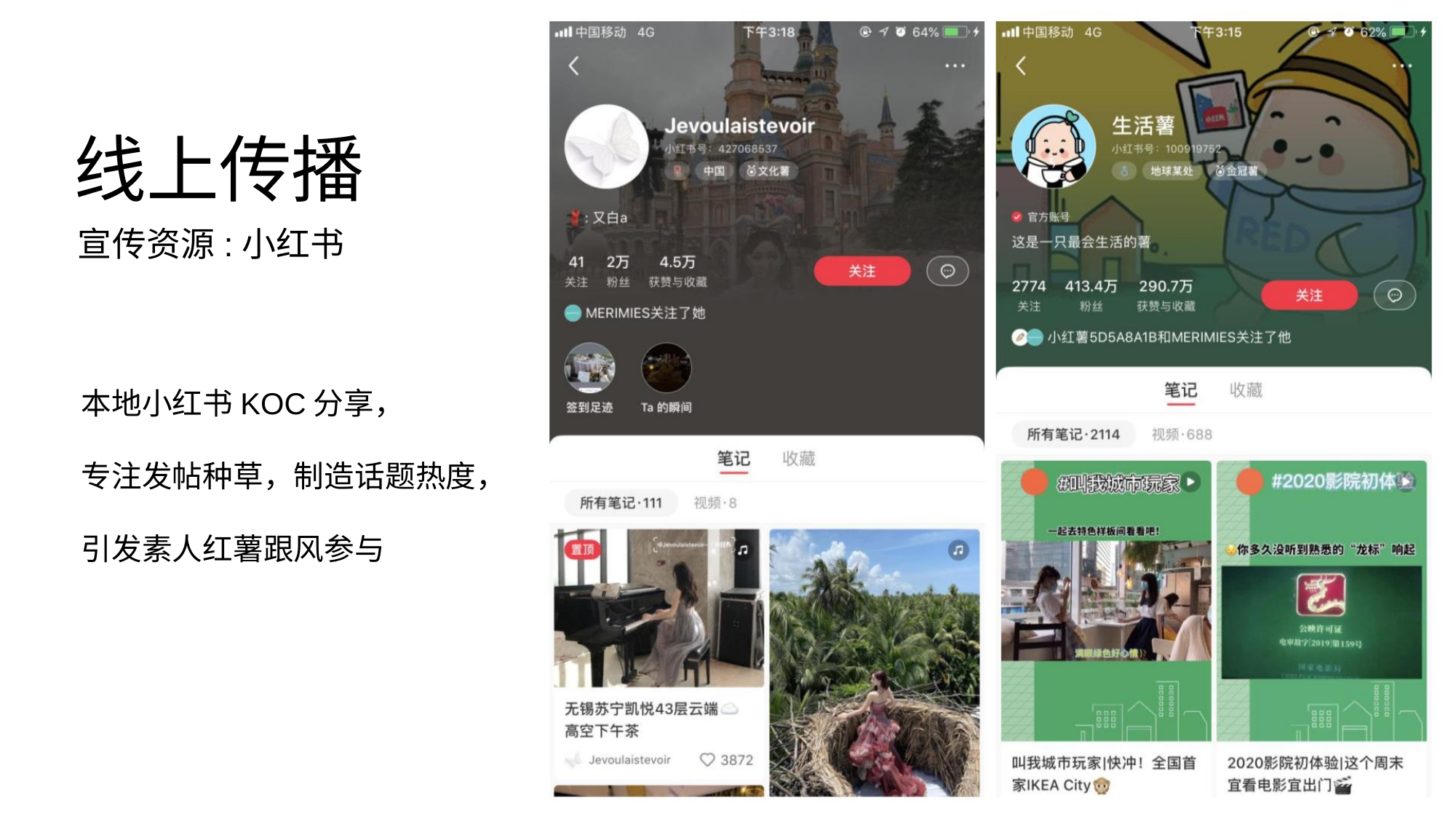

线上传播
宣传资源:小红书
本地小红书KOC分享，
专注发帖种草，制造话题热度，
引发素人红薯跟风参与